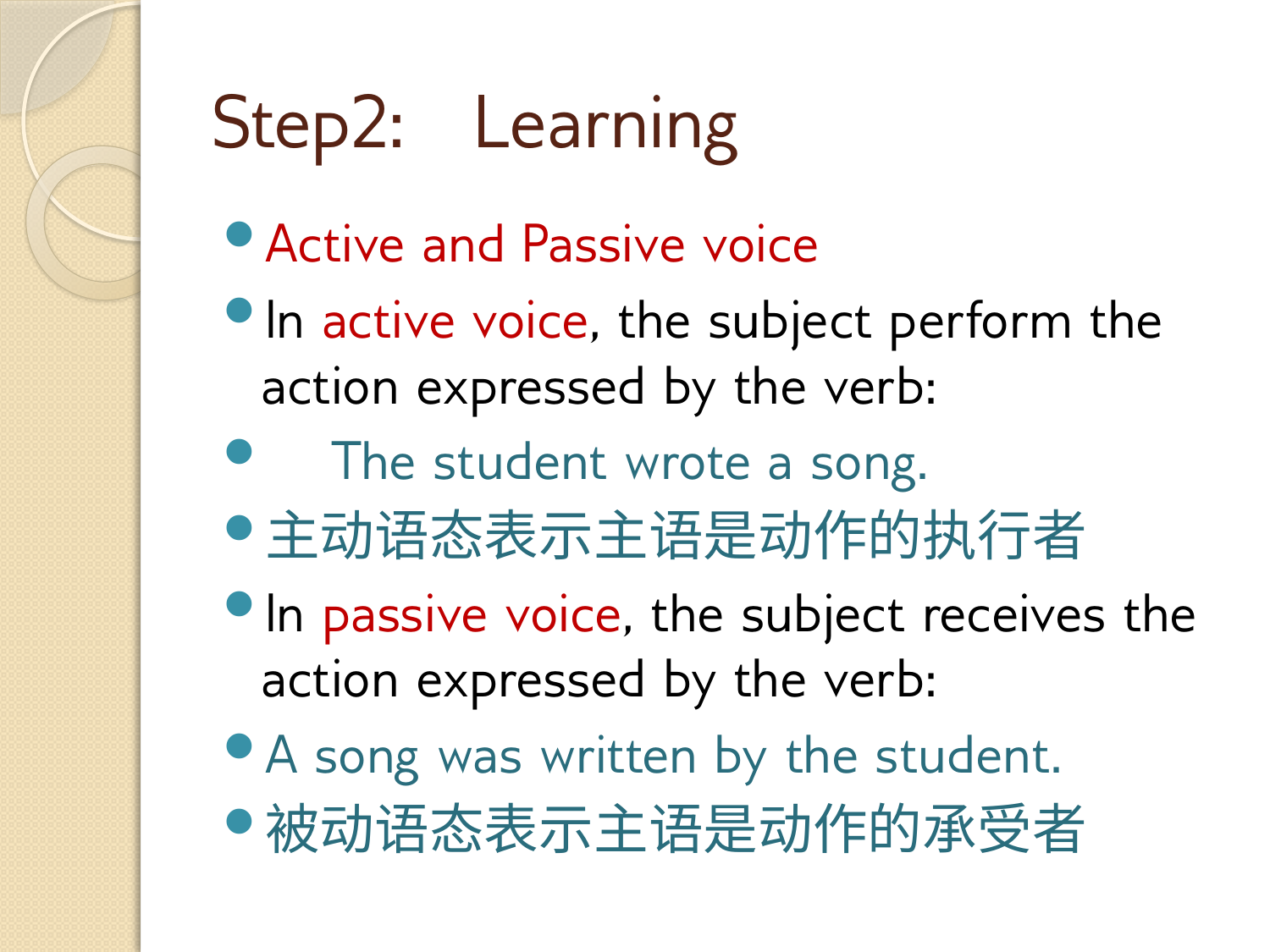

# Step2:   Learning
Active and Passive voice
In active voice, the subject perform the action expressed by the verb:
    The student wrote a song.
主动语态表示主语是动作的执行者
In passive voice, the subject receives the action expressed by the verb:
A song was written by the student.
被动语态表示主语是动作的承受者